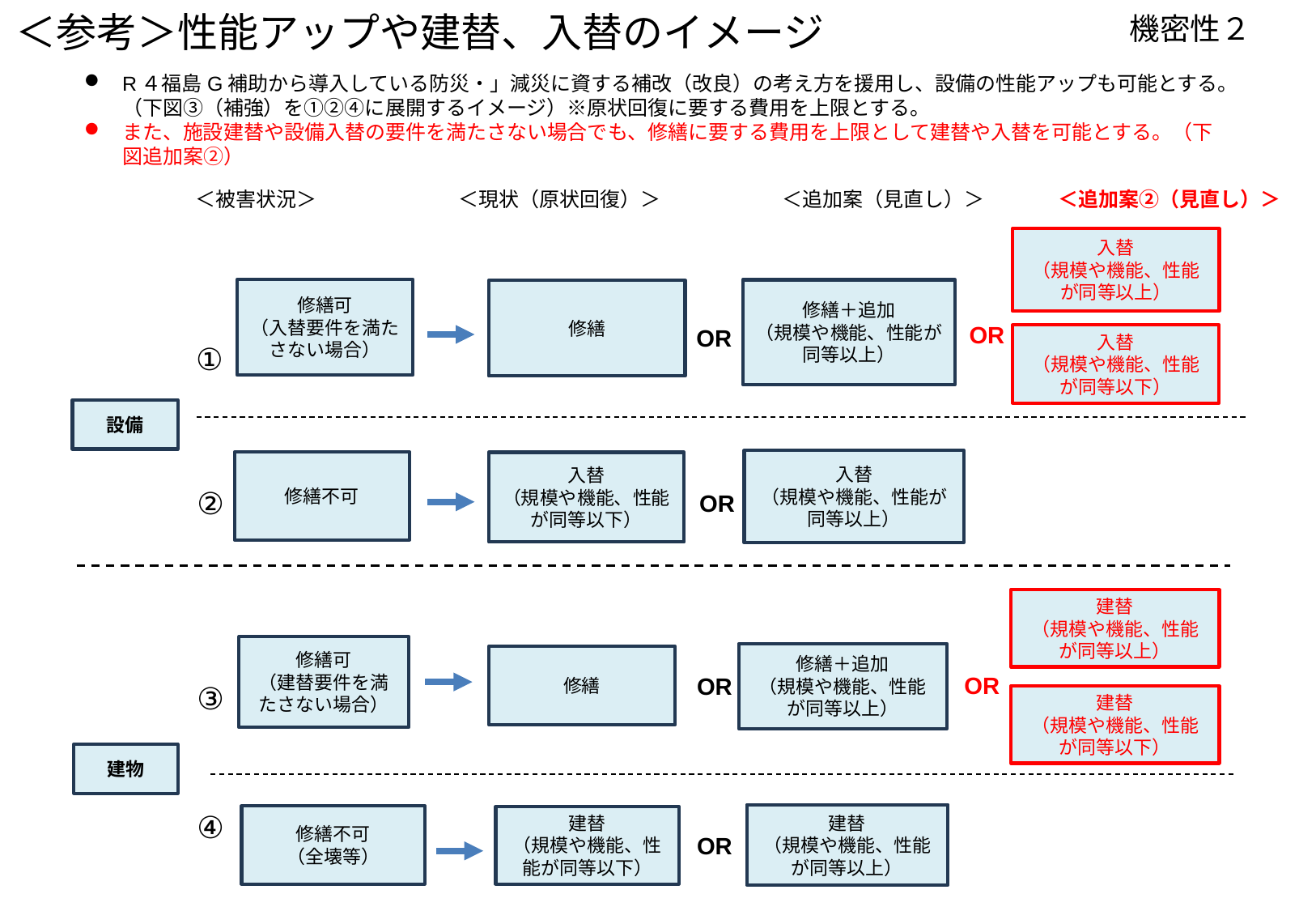

＜参考＞性能アップや建替、入替のイメージ
機密性２
R４福島G補助から導入している防災・」減災に資する補改（改良）の考え方を援用し、設備の性能アップも可能とする。（下図③（補強）を①②④に展開するイメージ）※原状回復に要する費用を上限とする。
また、施設建替や設備入替の要件を満たさない場合でも、修繕に要する費用を上限として建替や入替を可能とする。（下図追加案②）
＜被害状況＞　　　　　　　＜現状（原状回復）＞　　　　　　＜追加案（見直し）＞  　　 　＜追加案②（見直し）＞
入替
（規模や機能、性能が同等以上）
修繕可
（入替要件を満たさない場合）
修繕＋追加
（規模や機能、性能が同等以上）
修繕
OR
OR
入替
（規模や機能、性能が同等以下）
①
設備
入替
（規模や機能、性能が同等以上）
修繕不可
入替
（規模や機能、性能が同等以下）
②
OR
建替
（規模や機能、性能が同等以上）
修繕可
（建替要件を満たさない場合）
修繕＋追加
（規模や機能、性能が同等以上）
修繕
OR
OR
③
建替
（規模や機能、性能が同等以下）
建物
④
建替
（規模や機能、性能が同等以上）
修繕不可
（全壊等）
建替
（規模や機能、性能が同等以下）
OR